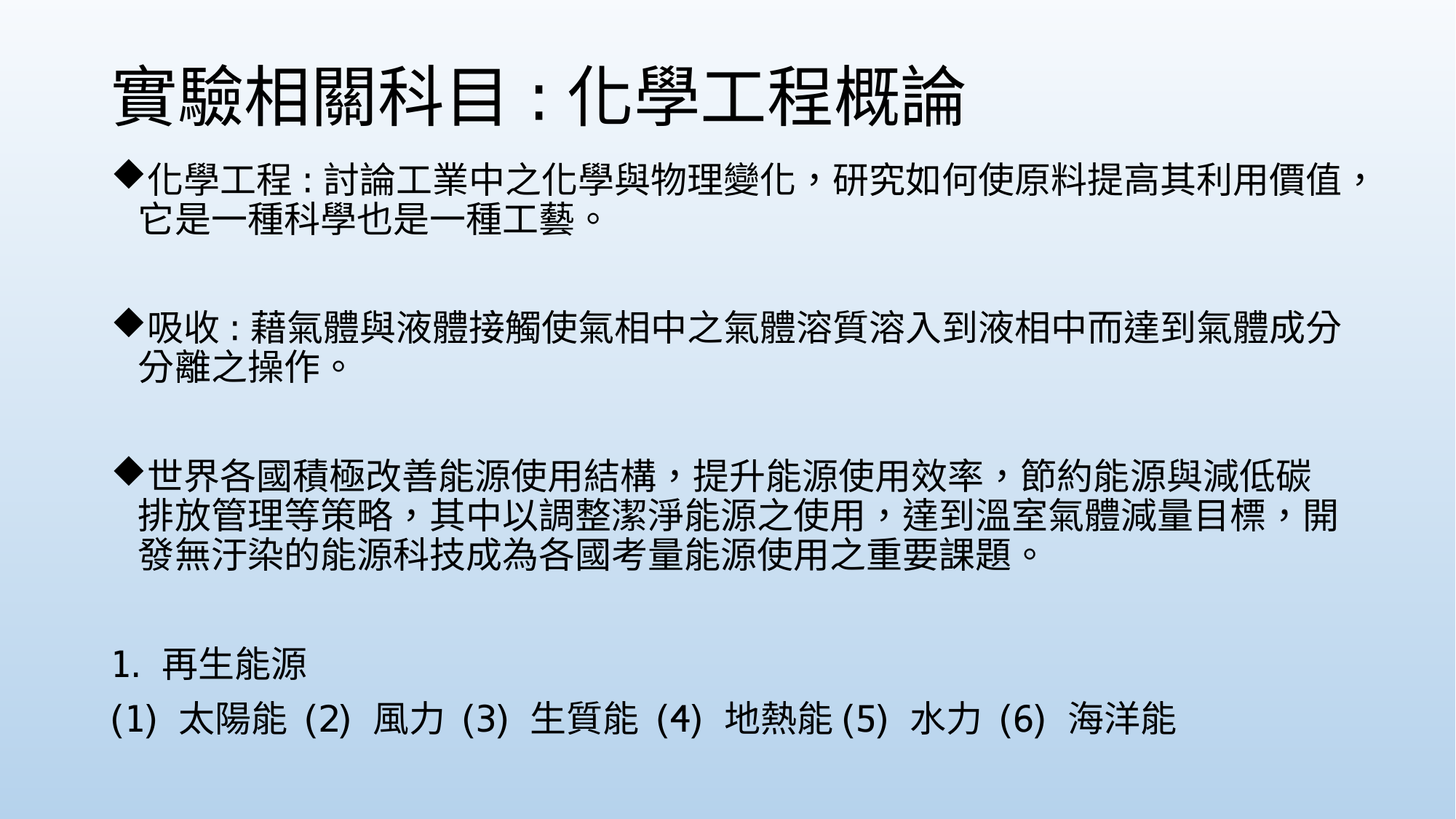

# 實驗相關科目:化學工程概論
化學工程:討論工業中之化學與物理變化，研究如何使原料提高其利用價值，它是一種科學也是一種工藝。

吸收:藉氣體與液體接觸使氣相中之氣體溶質溶入到液相中而達到氣體成分分離之操作。

世界各國積極改善能源使用結構，提升能源使用效率，節約能源與減低碳排放管理等策略，其中以調整潔淨能源之使用，達到溫室氣體減量目標，開發無汙染的能源科技成為各國考量能源使用之重要課題。

1. 再生能源
(1) 太陽能 (2) 風力 (3) 生質能 (4) 地熱能(5) 水力 (6) 海洋能
5